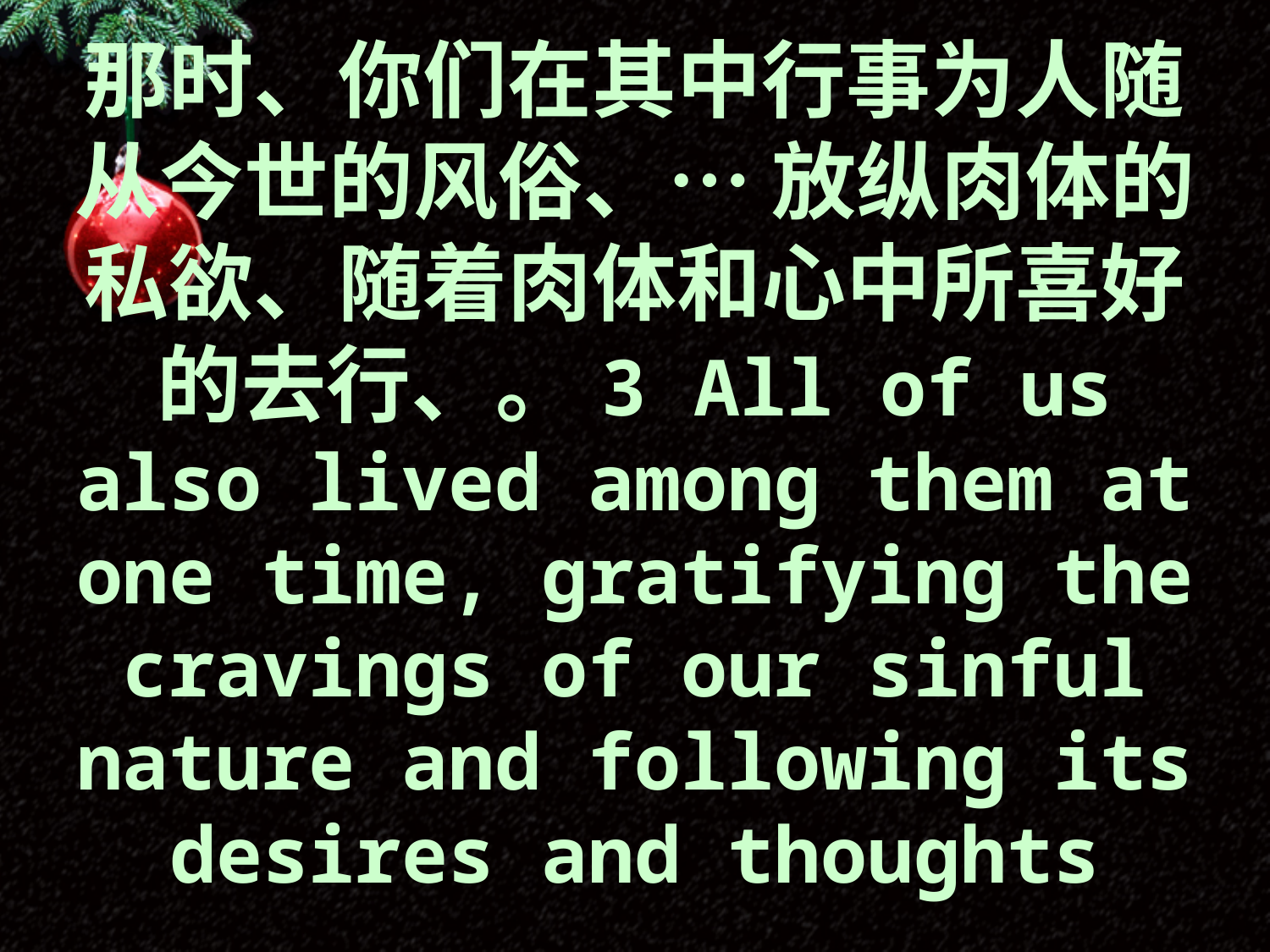

那时、你们在其中行事为人随从今世的风俗、… 放纵肉体的私欲、随着肉体和心中所喜好的去行、。3 All of us also lived among them at one time, gratifying the cravings of our sinful nature and following its desires and thoughts